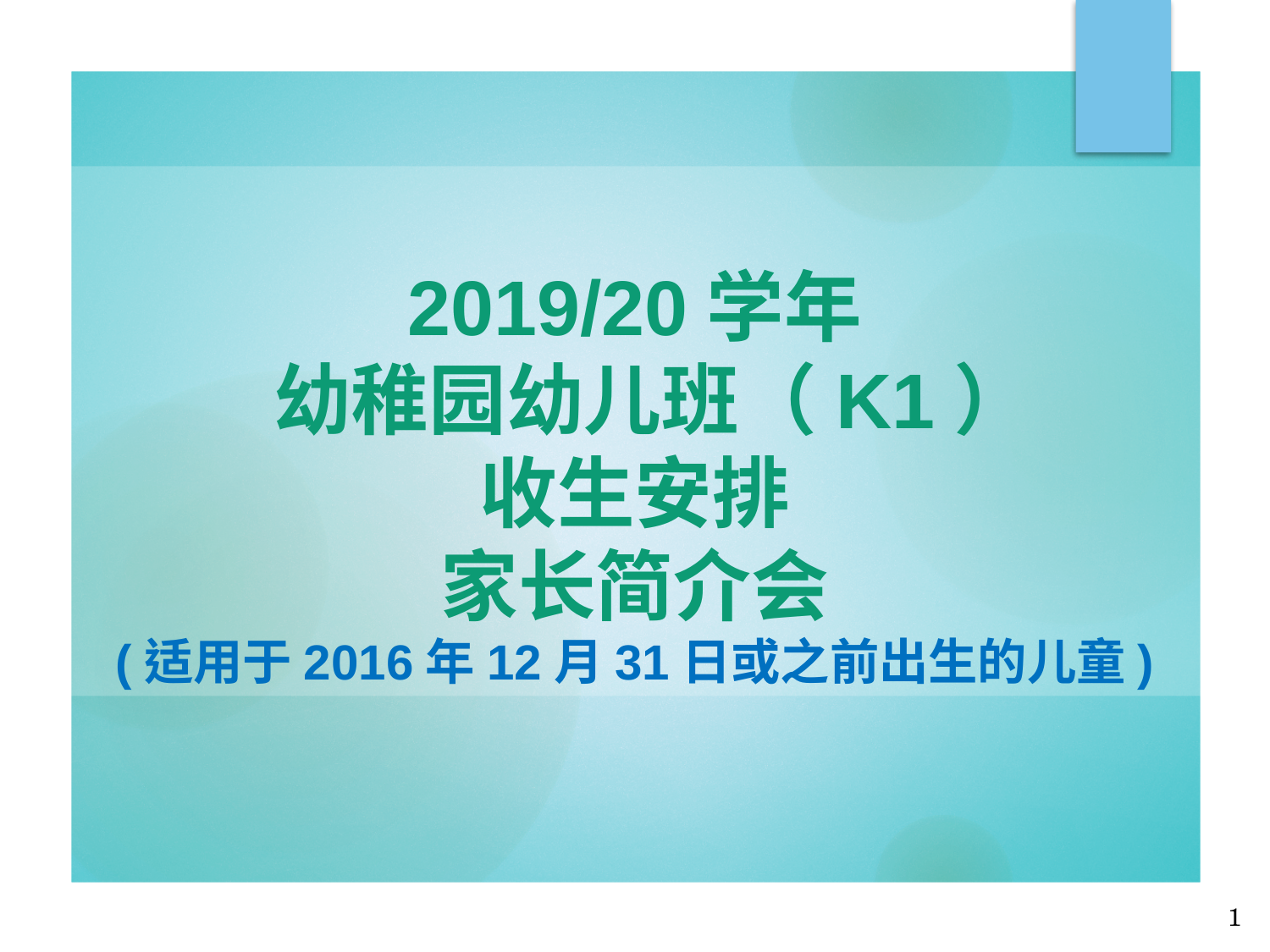

# 2019/20学年 幼稚园幼儿班（K1） 收生安排 家长简介会 (适用于2016年12月31日或之前出生的儿童)
1
1